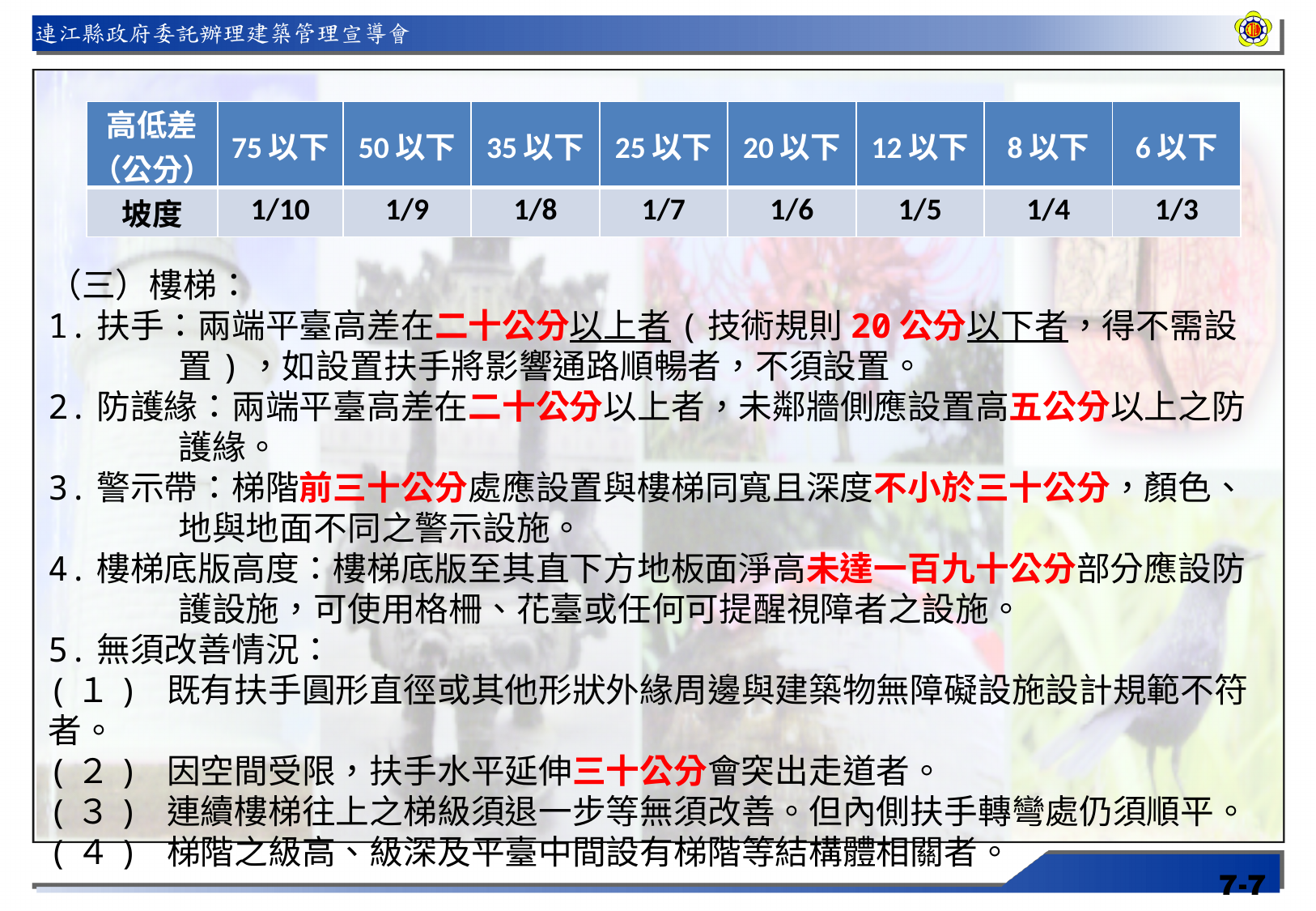

| 高低差 （公分） | 75以下 | 50以下 | 35以下 | 25以下 | 20以下 | 12以下 | 8以下 | 6以下 |
| --- | --- | --- | --- | --- | --- | --- | --- | --- |
| 坡度 | 1/10 | 1/9 | 1/8 | 1/7 | 1/6 | 1/5 | 1/4 | 1/3 |
（三）樓梯：
1.扶手：兩端平臺高差在二十公分以上者(技術規則20公分以下者，得不需設置)，如設置扶手將影響通路順暢者，不須設置。
2.防護緣：兩端平臺高差在二十公分以上者，未鄰牆側應設置高五公分以上之防護緣。
3.警示帶：梯階前三十公分處應設置與樓梯同寬且深度不小於三十公分，顏色、地與地面不同之警示設施。
4.樓梯底版高度：樓梯底版至其直下方地板面淨高未達一百九十公分部分應設防護設施，可使用格柵、花臺或任何可提醒視障者之設施。
5.無須改善情況：
(１) 既有扶手圓形直徑或其他形狀外緣周邊與建築物無障礙設施設計規範不符者。
(２) 因空間受限，扶手水平延伸三十公分會突出走道者。
(３) 連續樓梯往上之梯級須退一步等無須改善。但內側扶手轉彎處仍須順平。
(４) 梯階之級高、級深及平臺中間設有梯階等結構體相關者。
7-7